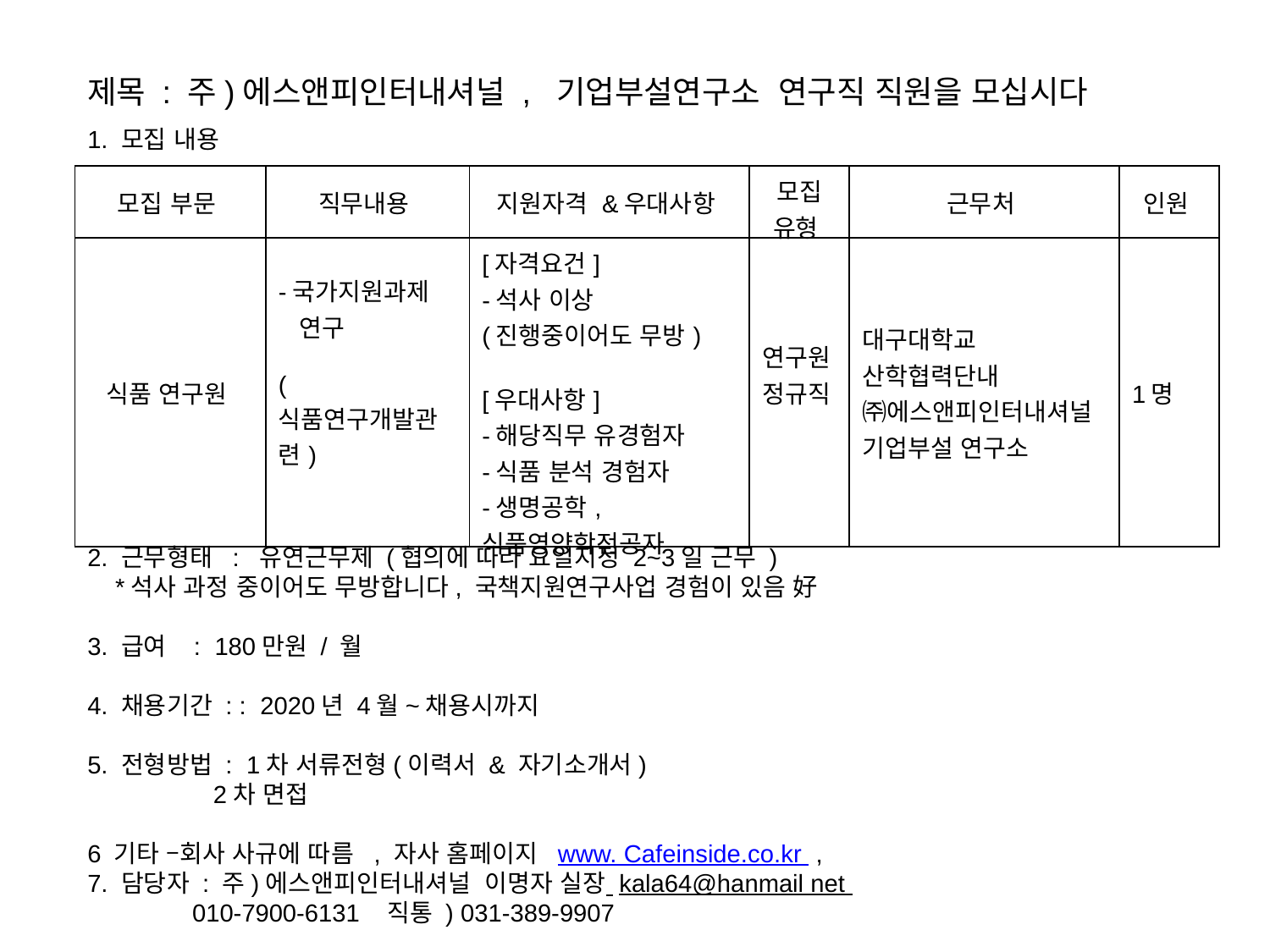

제목 : 주)에스앤피인터내셔널 ,  기업부설연구소  연구직 직원을 모십시다
1. 모집 내용
| 모집 부문 | 직무내용 | 지원자격 &우대사항 | 모집 유형 | 근무처 | 인원 |
| --- | --- | --- | --- | --- | --- |
| 식품 연구원 | -국가지원과제 연구 (식품연구개발관련) | [자격요건] -석사 이상 (진행중이어도 무방) [우대사항] -해당직무 유경험자 -식품 분석 경험자 -생명공학, 식품영양학전공자 | 연구원 정규직 | 대구대학교 산학협력단내 ㈜에스앤피인터내셔널 기업부설 연구소 | 1명 |
2. 근무형태  :  유연근무제 (협의에 따라 요일지정 2~3일 근무 )
    *석사 과정 중이어도 무방합니다, 국책지원연구사업 경험이 있음 好

3. 급여   :  180만원 / 월

4. 채용기간 : :  2020년 4월~채용시까지

5. 전형방법 :  1차 서류전형(이력서 & 자기소개서)
                  2차 면접

6 기타 –회사 사규에 따름  , 자사 홈페이지  www. Cafeinside.co.kr  ,
7. 담당자 : 주)에스앤피인터내셔널  이명자 실장 kala64@hanmail net
               010-7900-6131   직통 ) 031-389-9907